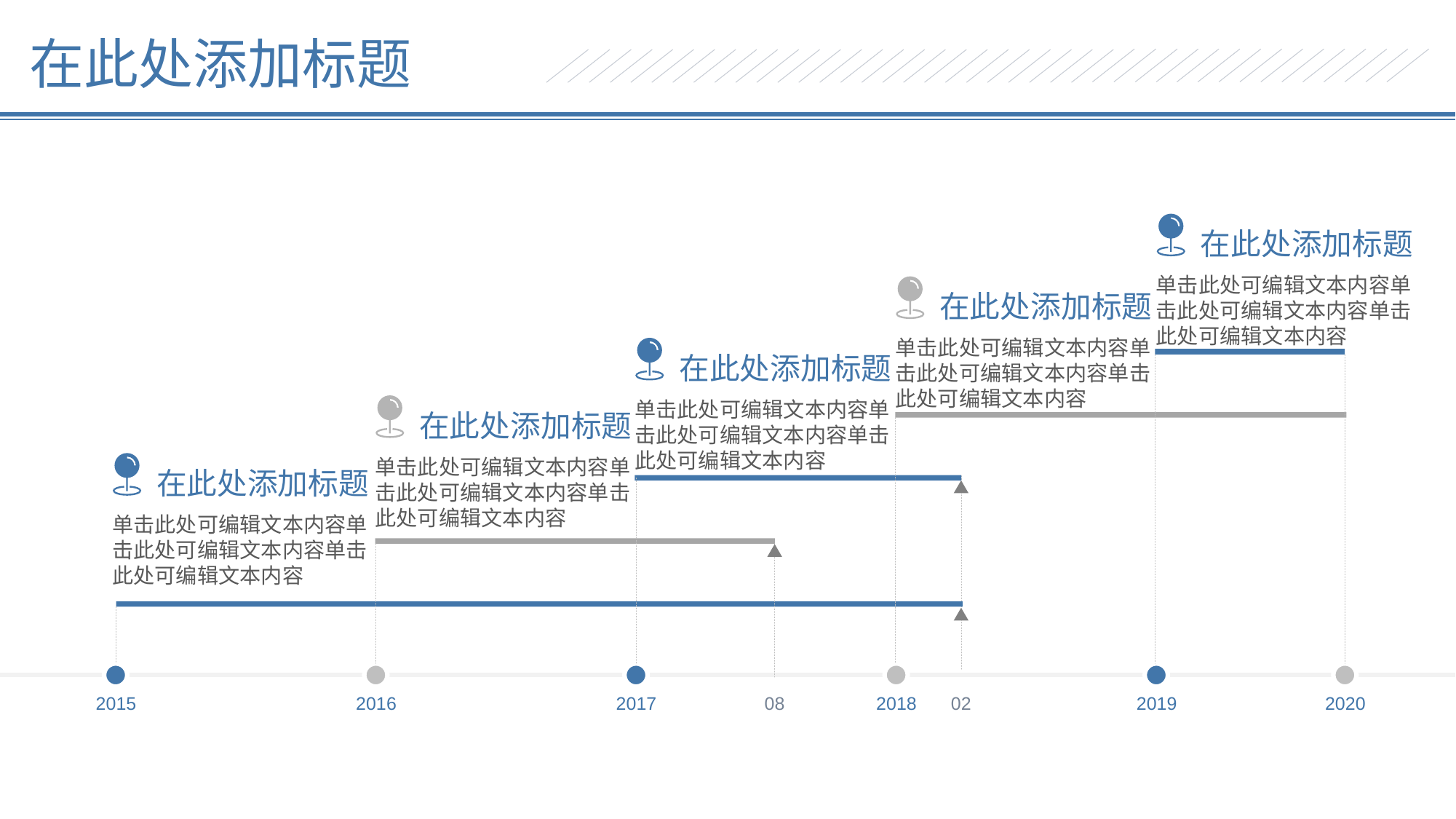

在此处添加标题

在此处添加标题
单击此处可编辑文本内容单击此处可编辑文本内容单击此处可编辑文本内容

在此处添加标题
单击此处可编辑文本内容单击此处可编辑文本内容单击此处可编辑文本内容

在此处添加标题
单击此处可编辑文本内容单击此处可编辑文本内容单击此处可编辑文本内容

2015
2016
2017
08
2018
02
2019
2020

在此处添加标题
单击此处可编辑文本内容单击此处可编辑文本内容单击此处可编辑文本内容

在此处添加标题
单击此处可编辑文本内容单击此处可编辑文本内容单击此处可编辑文本内容